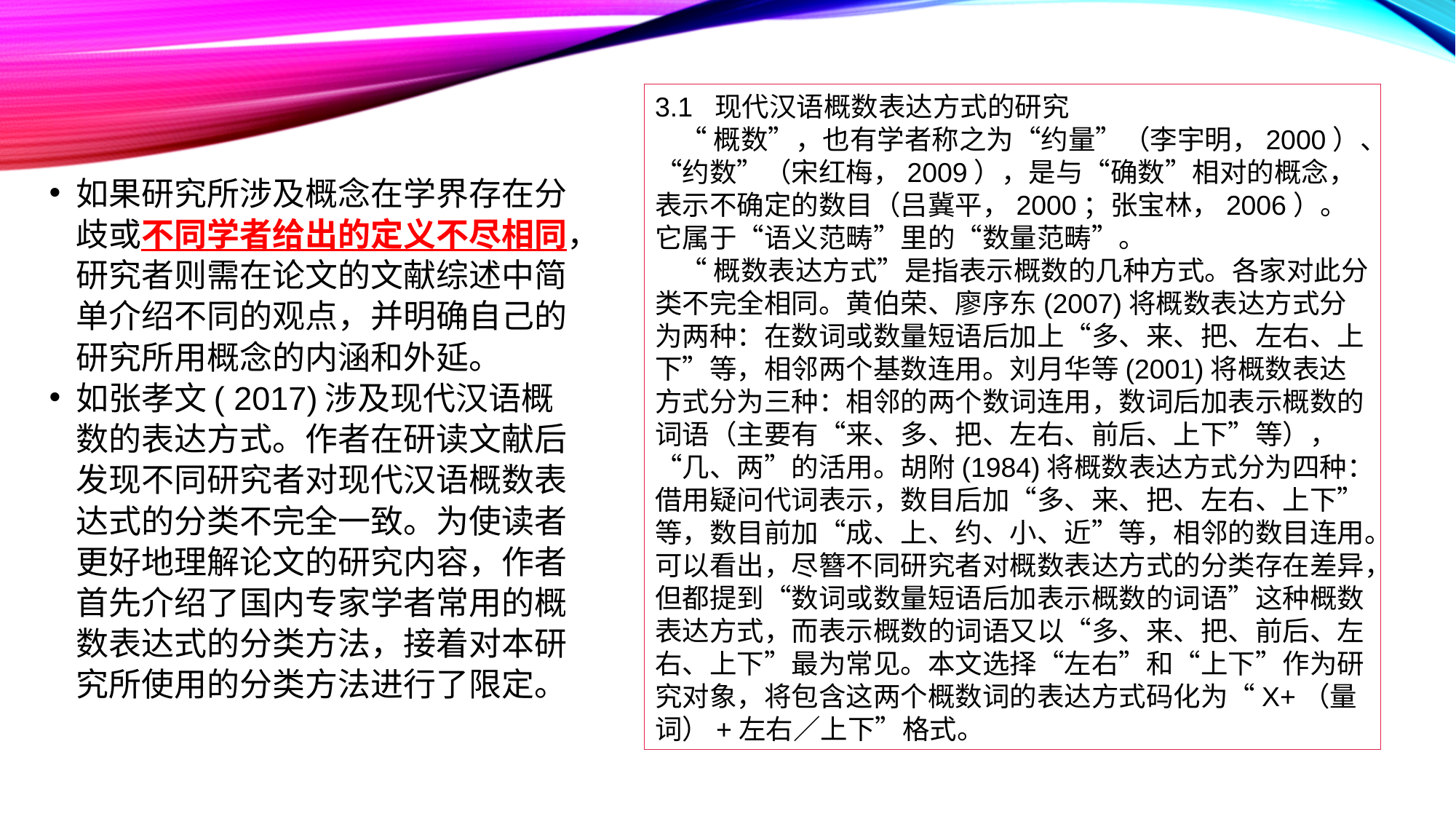

3.1  现代汉语概数表达方式的研究
    “概数”，也有学者称之为“约量”（李宇明，2000）、“约数”（宋红梅，2009），是与“确数”相对的概念，表示不确定的数目（吕冀平，2000；张宝林，2006）。它属于“语义范畴”里的“数量范畴”。
    “概数表达方式”是指表示概数的几种方式。各家对此分类不完全相同。黄伯荣、廖序东(2007)将概数表达方式分为两种：在数词或数量短语后加上“多、来、把、左右、上下”等，相邻两个基数连用。刘月华等(2001)将概数表达方式分为三种：相邻的两个数词连用，数词后加表示概数的词语（主要有“来、多、把、左右、前后、上下”等），“几、两”的活用。胡附(1984)将概数表达方式分为四种：借用疑问代词表示，数目后加“多、来、把、左右、上下”等，数目前加“成、上、约、小、近”等，相邻的数目连用。可以看出，尽簪不同研究者对概数表达方式的分类存在差异，但都提到“数词或数量短语后加表示概数的词语”这种概数表达方式，而表示概数的词语又以“多、来、把、前后、左右、上下”最为常见。本文选择“左右”和“上下”作为研究对象，将包含这两个概数词的表达方式码化为“X+（量词）+左右／上下”格式。
如果研究所涉及概念在学界存在分歧或不同学者给出的定义不尽相同，研究者则需在论文的文献综述中简单介绍不同的观点，并明确自己的研究所用概念的内涵和外延。
如张孝文( 2017)涉及现代汉语概数的表达方式。作者在研读文献后发现不同研究者对现代汉语概数表达式的分类不完全一致。为使读者更好地理解论文的研究内容，作者首先介绍了国内专家学者常用的概数表达式的分类方法，接着对本研究所使用的分类方法进行了限定。